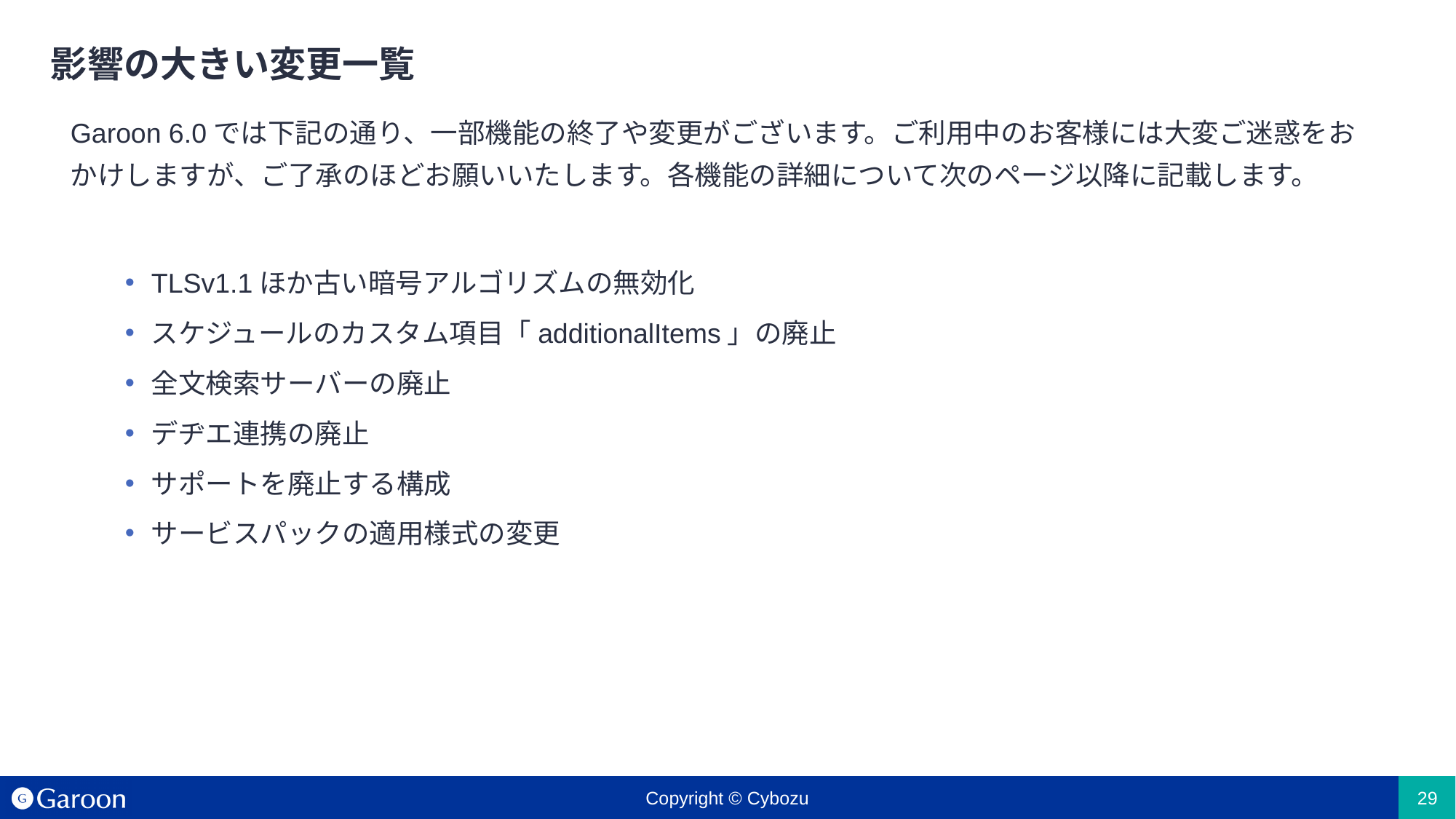

# 影響の大きい変更一覧
Garoon 6.0では下記の通り、一部機能の終了や変更がございます。ご利用中のお客様には大変ご迷惑をおかけしますが、ご了承のほどお願いいたします。各機能の詳細について次のページ以降に記載します。

TLSv1.1ほか古い暗号アルゴリズムの無効化
スケジュールのカスタム項目「additionalItems」の廃止
全文検索サーバーの廃止
デヂエ連携の廃止
サポートを廃止する構成
サービスパックの適用様式の変更